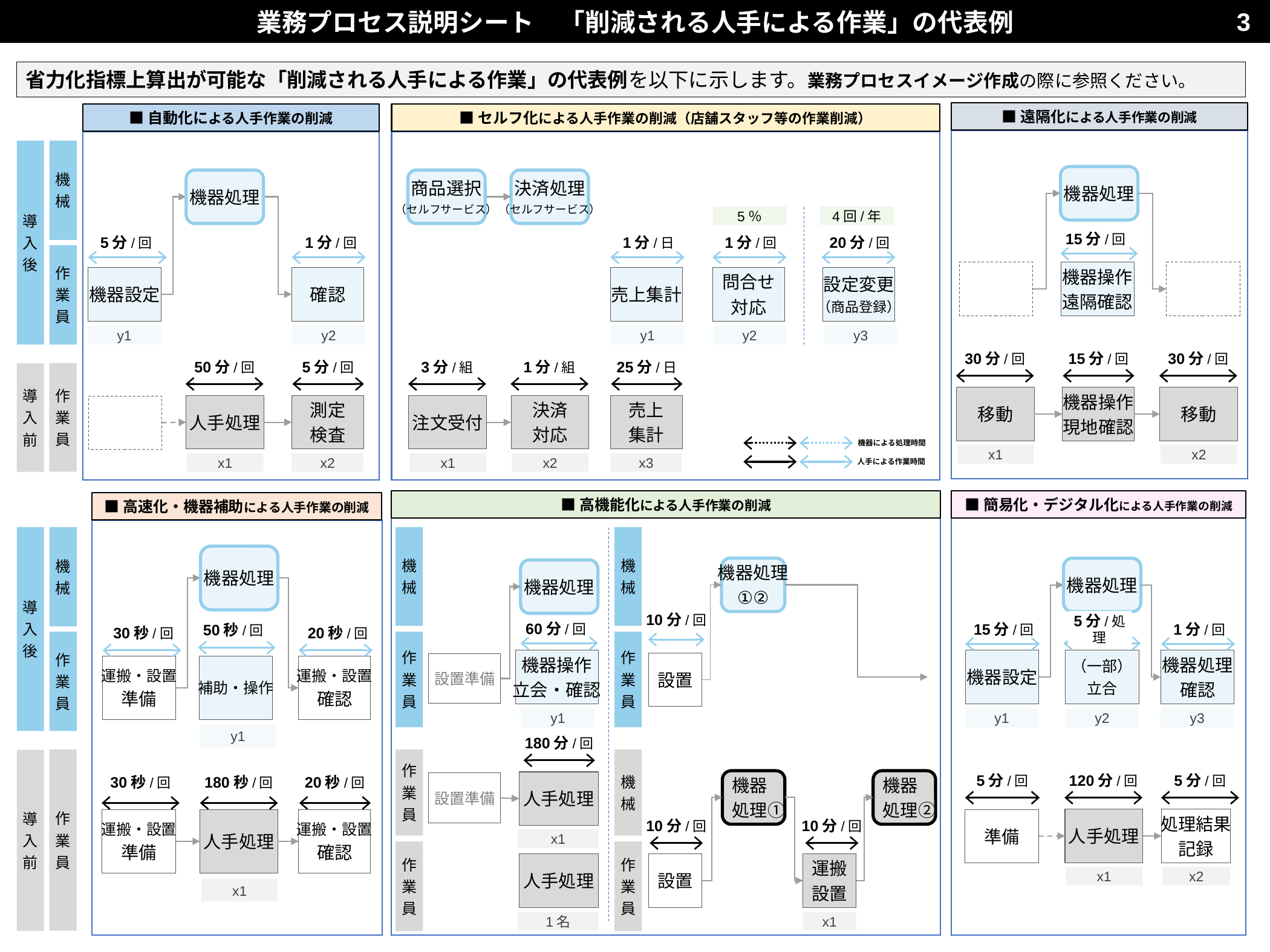

業務プロセス説明シート　「削減される人手による作業」の代表例
3
省力化指標上算出が可能な「削減される人手による作業」の代表例を以下に示します。業務プロセスイメージ作成の際に参照ください。
■遠隔化による人手作業の削減
■自動化による人手作業の削減
■セルフ化による人手作業の削減（店舗スタッフ等の作業削減）

導
入
後
機
械
機器処理
機器処理
商品選択
（セルフサービス）
決済処理
（セルフサービス）
5％
4回/年
15分/回
5分/回
1分/回
1分/日
1分/回
20分/回
作
業
員

機器操作
遠隔確認

機器設定
確認
売上集計
問合せ
対応
設定変更
（商品登録）
y1
y2
y1
y2
y3
30分/回
15分/回
30分/回
50分/回
5分/回
3分/組
1分/組
25分/日
作
業
員
導
入
前
移動
機器操作
現地確認
移動
人手処理
測定
検査
注文受付
決済
対応
売上
集計

機器による処理時間
x1
x2
人手による作業時間
x1
x2
x1
x2
x3
■高機能化による人手作業の削減
■簡易化・デジタル化による人手作業の削減
■高速化・機器補助による人手作業の削減

導
入
後
機
械
機
械
機
械
機器処理
機器処理
①②
機器処理
機器処理
10分/回
50秒/回
60分/回
5分/処理
15分/回
1分/回
30秒/回
20秒/回
作
業
員
作
業
員
作
業
員
機器設定
（一部）
立合
機器処理
確認
機器操作
立会・確認
設置
設置準備
運搬・設置
準備
補助・操作
運搬・設置
確認
y1
y1
y2
y3
y1
180分/回
作
業
員
作
業
員
機
械
導
入
前
機器
処理①
機器
処理②
5分/回
120分/回
5分/回
30秒/回
180秒/回
20秒/回
人手処理
設置準備
人手処理
処理結果
記録
運搬・設置
確認
運搬・設置
準備
人手処理
準備
10分/回
10分/回
x1
作
業
員
作
業
員
人手処理
設置
運搬
設置
x1
x2
x1
1名
x1